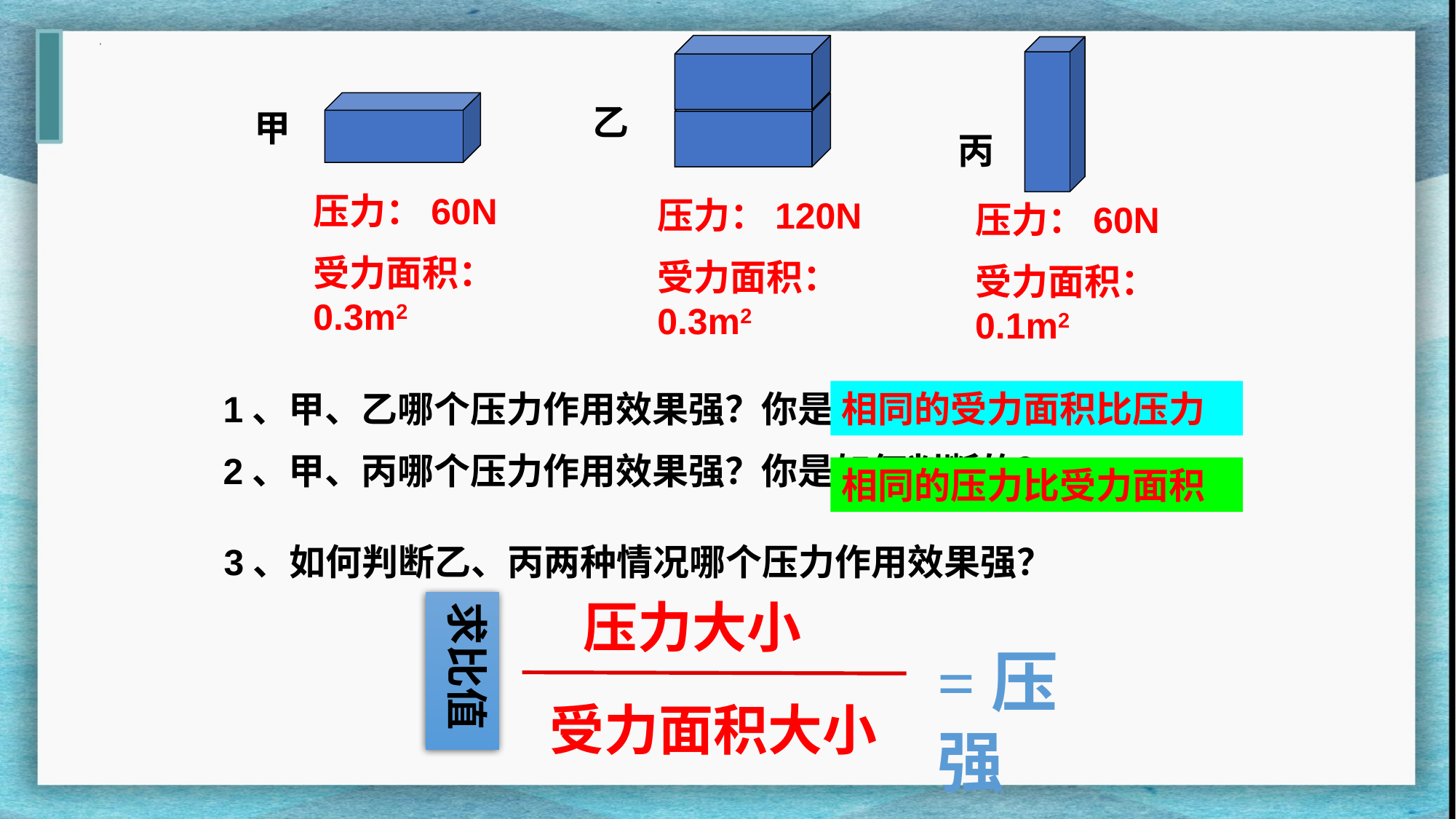

乙
压力：120N
受力面积：0.3m2

丙
压力：60N
受力面积：0.1m2

甲
压力：60N
受力面积：0.3m2
1、甲、乙哪个压力作用效果强？你是如何判断的？
2、甲、丙哪个压力作用效果强？你是如何判断的？
相同的受力面积比压力
相同的压力比受力面积
3、如何判断乙、丙两种情况哪个压力作用效果强？
压力大小
求比值
=压强
受力面积大小